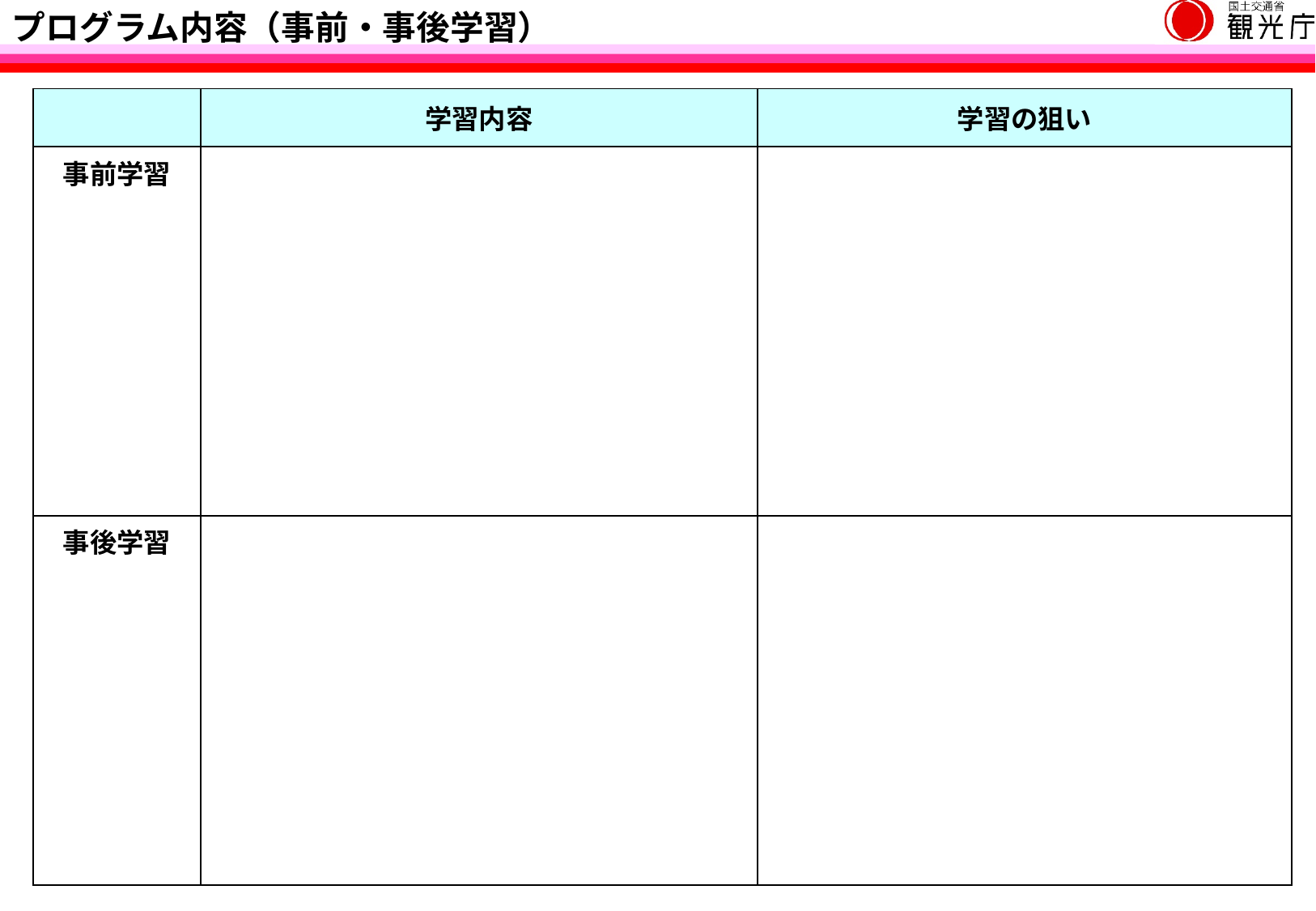

プログラム内容（事前・事後学習）
|  | 学習内容 | 学習の狙い |
| --- | --- | --- |
| 事前学習 |  |  |
| 事後学習 |  |  |